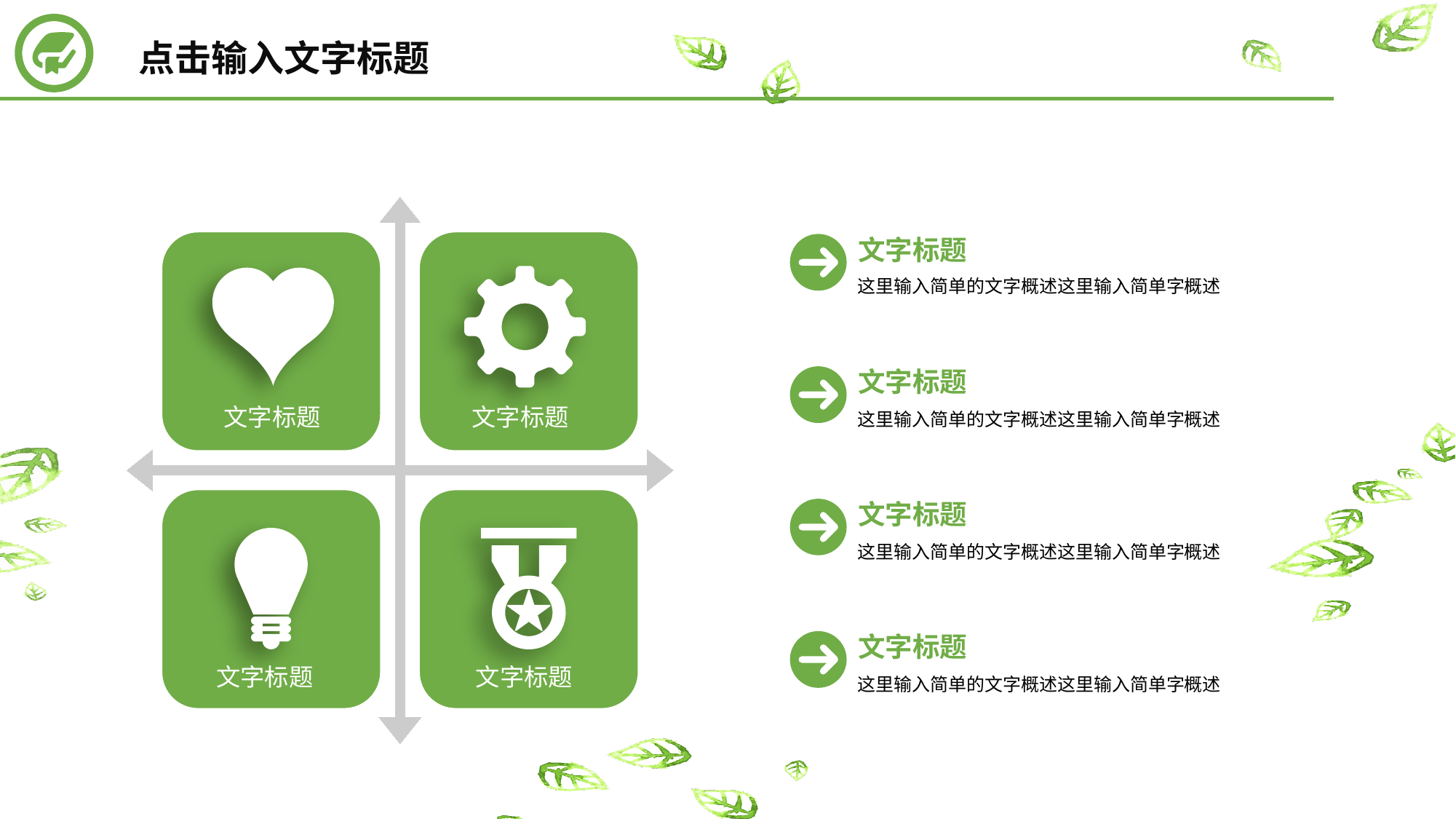

点击输入文字标题

文字标题

文字标题

文字标题

这里输入简单的文字概述这里输入简单字概述
文字标题

这里输入简单的文字概述这里输入简单字概述

文字标题

文字标题
文字标题

这里输入简单的文字概述这里输入简单字概述
文字标题

这里输入简单的文字概述这里输入简单字概述
延时